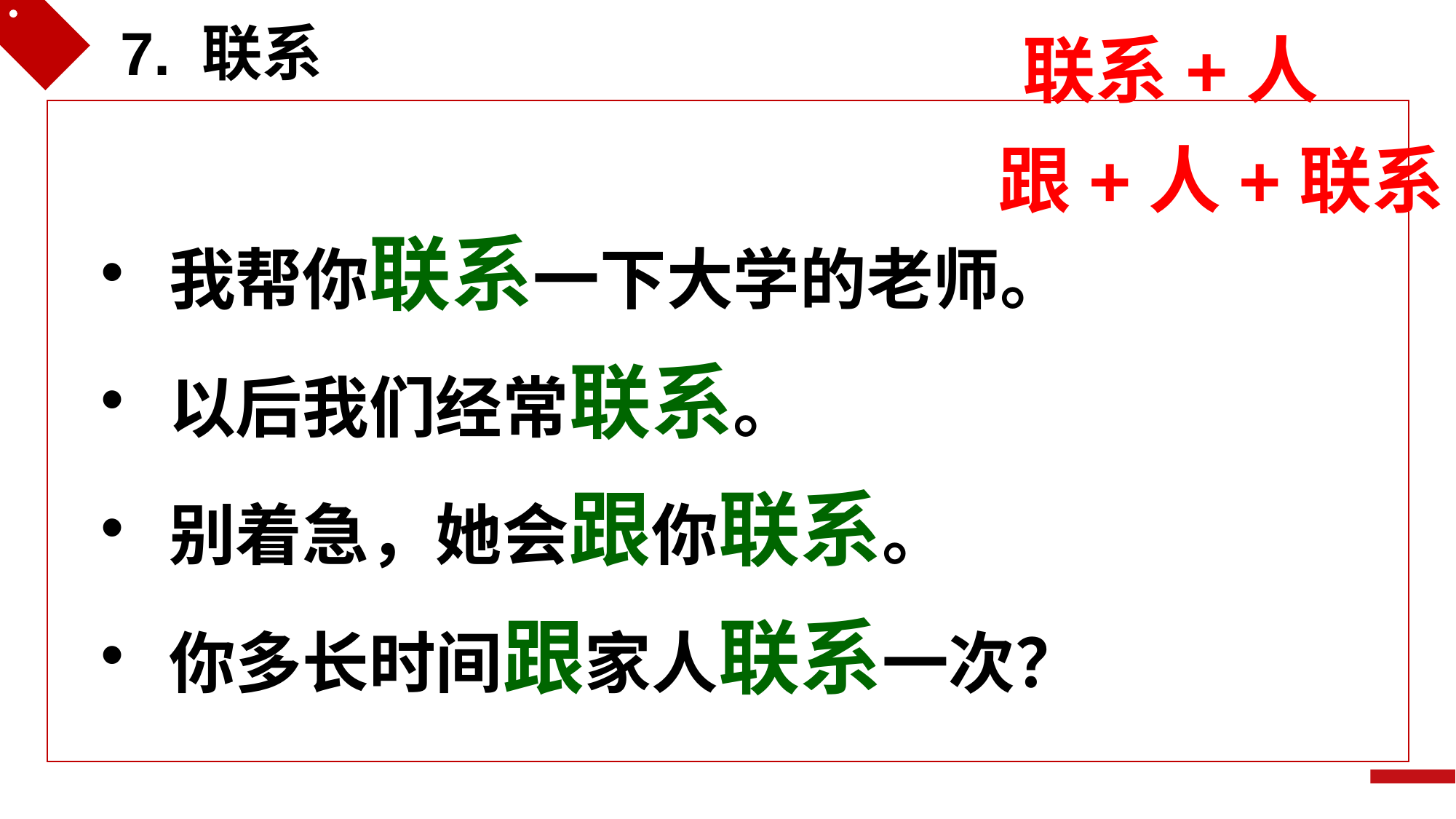

联系+人

7. 联系

跟+人+联系
我帮你联系一下大学的老师。
以后我们经常联系。
别着急，她会跟你联系。
你多长时间跟家人联系一次？